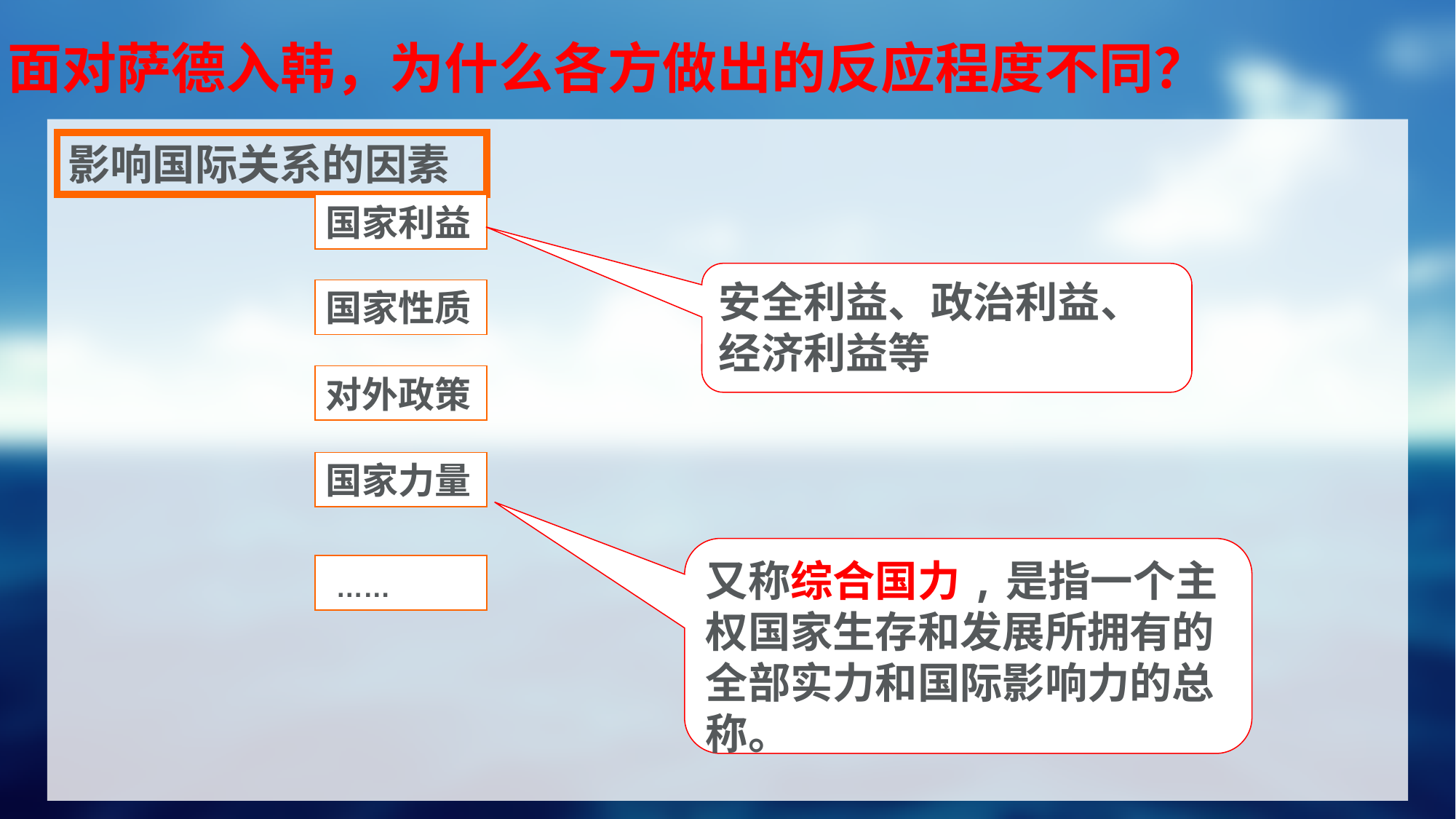

# 面对萨德入韩，为什么各方做出的反应程度不同？
影响国际关系的因素
国家利益

安全利益、政治利益、经济利益等
国家性质
对外政策
国家力量
又称综合国力,是指一个主权国家生存和发展所拥有的全部实力和国际影响力的总称。
 ……